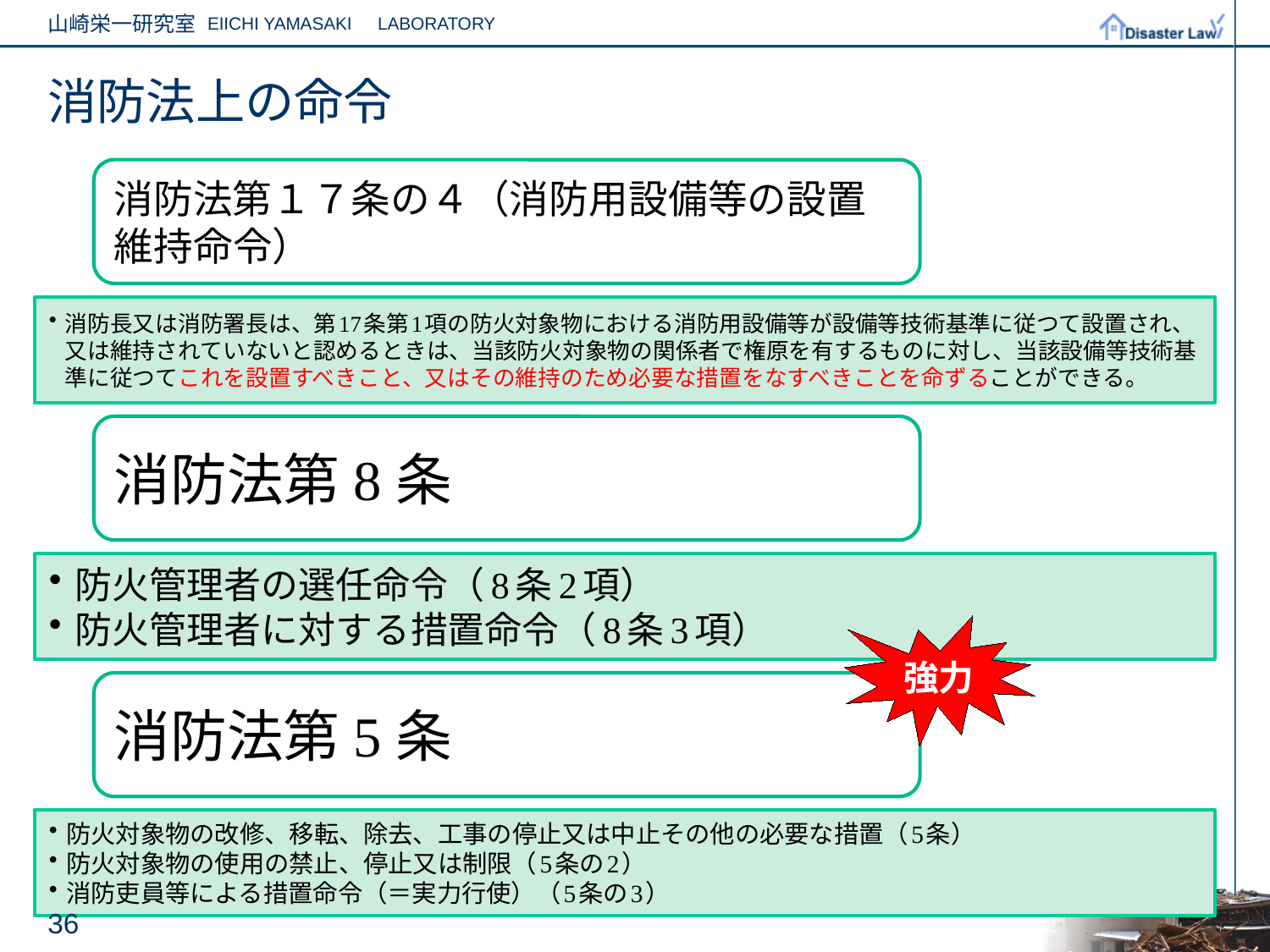

# 消防法上の命令
消防法第１７条の４（消防用設備等の設置維持命令）
消防長又は消防署長は、第17条第1項の防火対象物における消防用設備等が設備等技術基準に従つて設置され、又は維持されていないと認めるときは、当該防火対象物の関係者で権原を有するものに対し、当該設備等技術基準に従つてこれを設置すべきこと、又はその維持のため必要な措置をなすべきことを命ずることができる。
消防法第5条
防火対象物の改修、移転、除去、工事の停止又は中止その他の必要な措置（5条）
防火対象物の使用の禁止、停止又は制限（5条の2）
消防吏員等による措置命令（＝実力行使）（5条の3）
消防法第8条
防火管理者の選任命令（8条2項）
防火管理者に対する措置命令（8条3項）
強力
36